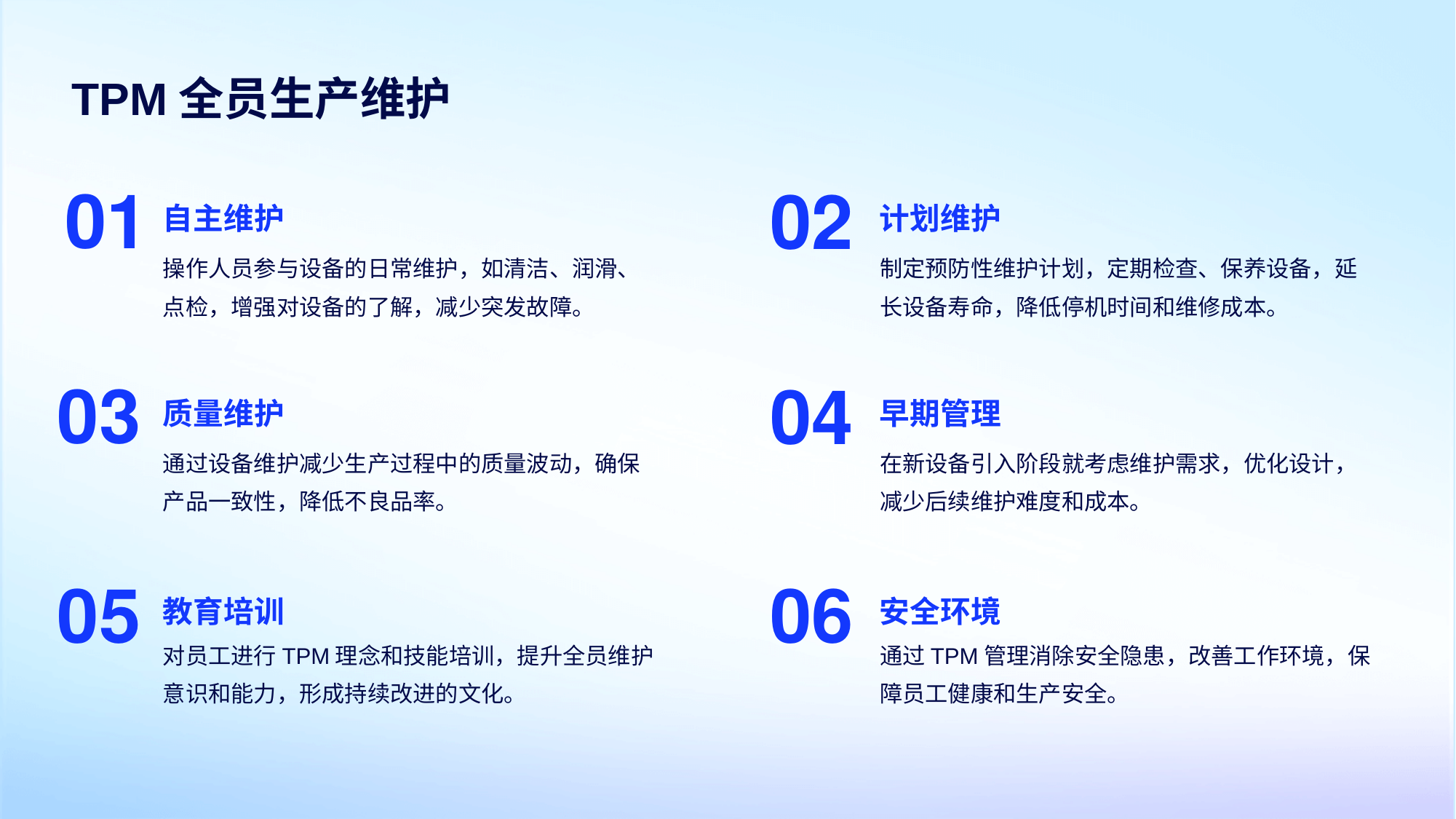

TPM全员生产维护
自主维护
计划维护
01
02
操作人员参与设备的日常维护，如清洁、润滑、点检，增强对设备的了解，减少突发故障。
制定预防性维护计划，定期检查、保养设备，延长设备寿命，降低停机时间和维修成本。
质量维护
早期管理
03
04
通过设备维护减少生产过程中的质量波动，确保产品一致性，降低不良品率。
在新设备引入阶段就考虑维护需求，优化设计，减少后续维护难度和成本。
教育培训
安全环境
05
06
对员工进行TPM理念和技能培训，提升全员维护意识和能力，形成持续改进的文化。
通过TPM管理消除安全隐患，改善工作环境，保障员工健康和生产安全。